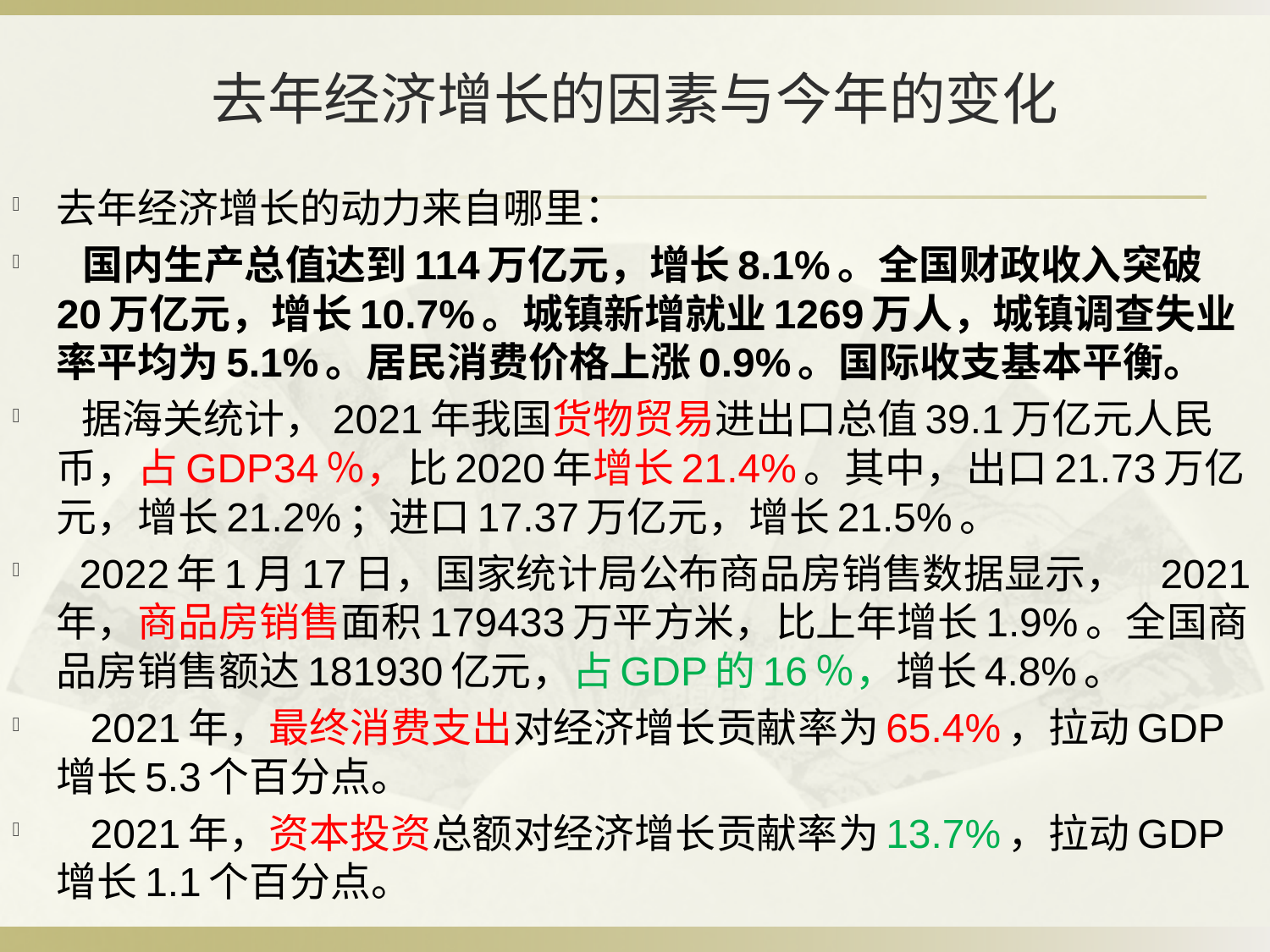

# 去年经济增长的因素与今年的变化
去年经济增长的动力来自哪里：
  国内生产总值达到114万亿元，增长8.1%。全国财政收入突破20万亿元，增长10.7%。城镇新增就业1269万人，城镇调查失业率平均为5.1%。居民消费价格上涨0.9%。国际收支基本平衡。
  据海关统计，2021年我国货物贸易进出口总值39.1万亿元人民币，占GDP34％，比2020年增长21.4%。其中，出口21.73万亿元，增长21.2%；进口17.37万亿元，增长21.5%。
  2022年1月17日，国家统计局公布商品房销售数据显示，   2021年，商品房销售面积179433万平方米，比上年增长1.9%。全国商品房销售额达181930亿元，占GDP的16％，增长4.8%。
   2021年，最终消费支出对经济增长贡献率为65.4%，拉动GDP增长5.3个百分点。
   2021年，资本投资总额对经济增长贡献率为13.7%，拉动GDP增长1.1个百分点。